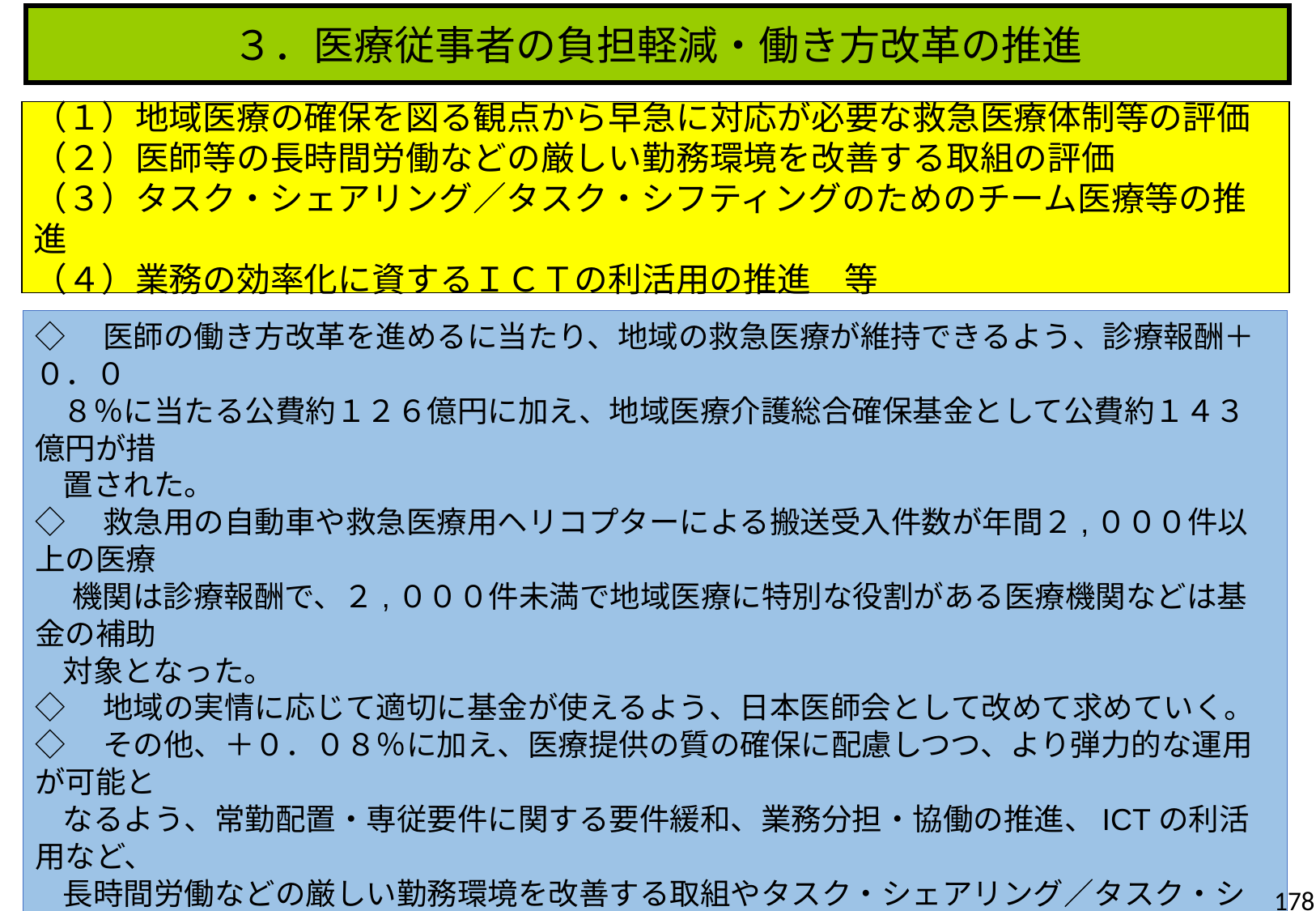

３．医療従事者の負担軽減・働き方改革の推進
（１）地域医療の確保を図る観点から早急に対応が必要な救急医療体制等の評価
（２）医師等の長時間労働などの厳しい勤務環境を改善する取組の評価
（３）タスク・シェアリング／タスク・シフティングのためのチーム医療等の推進
（４）業務の効率化に資するＩＣＴの利活用の推進　等
◇　医師の働き方改革を進めるに当たり、地域の救急医療が維持できるよう、診療報酬＋０．０
   ８％に当たる公費約１２６億円に加え、地域医療介護総合確保基金として公費約１４３億円が措
   置された。
◇　救急用の自動車や救急医療用ヘリコプターによる搬送受入件数が年間２,０００件以上の医療
　 機関は診療報酬で、２,０００件未満で地域医療に特別な役割がある医療機関などは基金の補助
   対象となった。
◇　地域の実情に応じて適切に基金が使えるよう、日本医師会として改めて求めていく。
◇　その他、＋０．０８％に加え、医療提供の質の確保に配慮しつつ、より弾力的な運用が可能と
   なるよう、常勤配置・専従要件に関する要件緩和、業務分担・協働の推進、ICTの利活用など、
   長時間労働などの厳しい勤務環境を改善する取組やタスク・シェアリング／タスク・シフティング
   のためのチーム医療等の推進が行われた。
◇　負担軽減、働き方改革については、引き続き、対応していくべきものである。
178